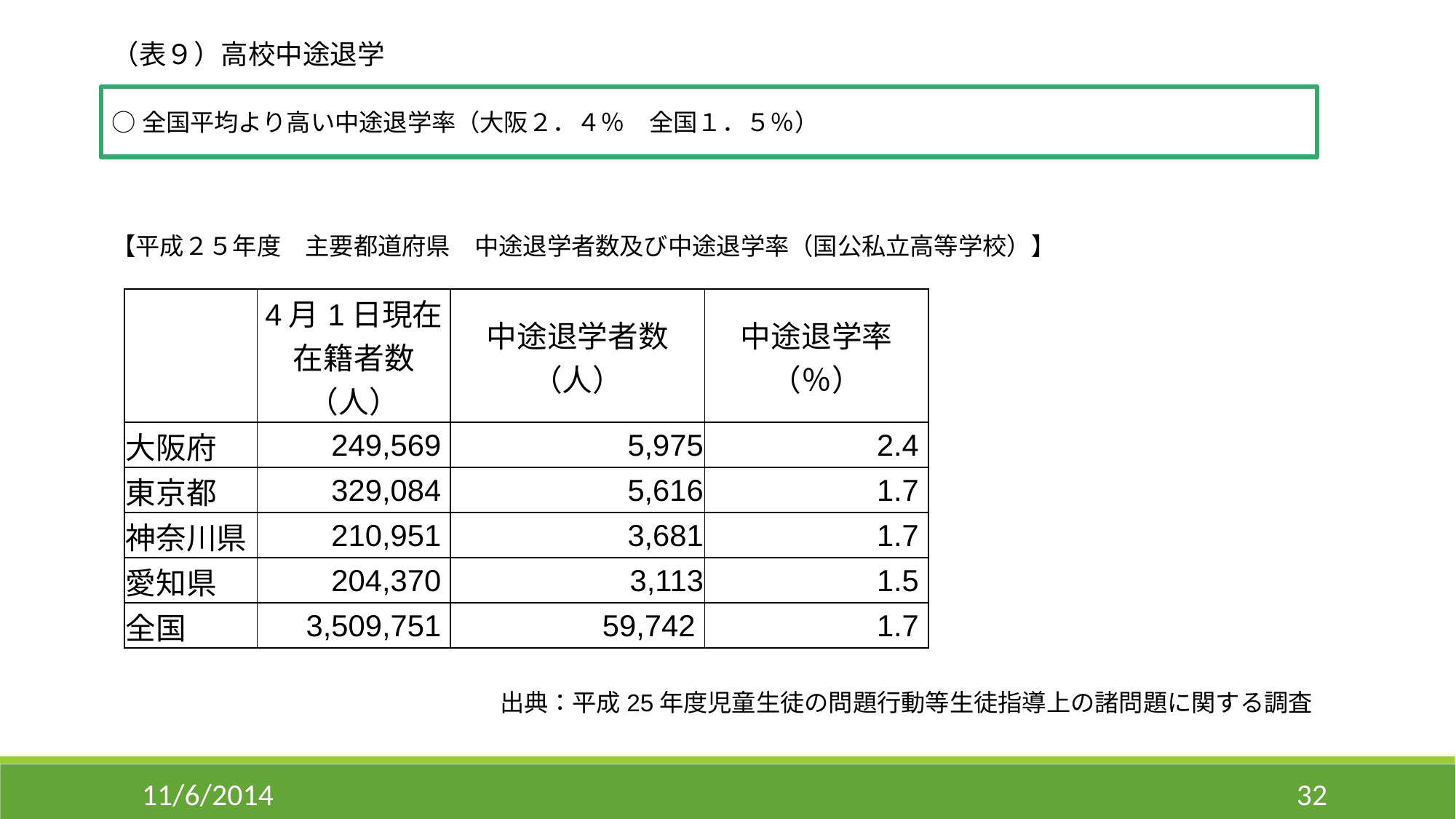

（表９）高校中途退学
○全国平均より高い中途退学率（大阪２．４％　全国１．５％）
【平成２５年度　主要都道府県　中途退学者数及び中途退学率（国公私立高等学校）】
|  | 4月1日現在 在籍者数（人） | 中途退学者数（人） | 中途退学率（％） |
| --- | --- | --- | --- |
| 大阪府 | 249,569 | 5,975 | 2.4 |
| 東京都 | 329,084 | 5,616 | 1.7 |
| 神奈川県 | 210,951 | 3,681 | 1.7 |
| 愛知県 | 204,370 | 3,113 | 1.5 |
| 全国 | 3,509,751 | 59,742 | 1.7 |
出典：平成25年度児童生徒の問題行動等生徒指導上の諸問題に関する調査
11/6/2014
32